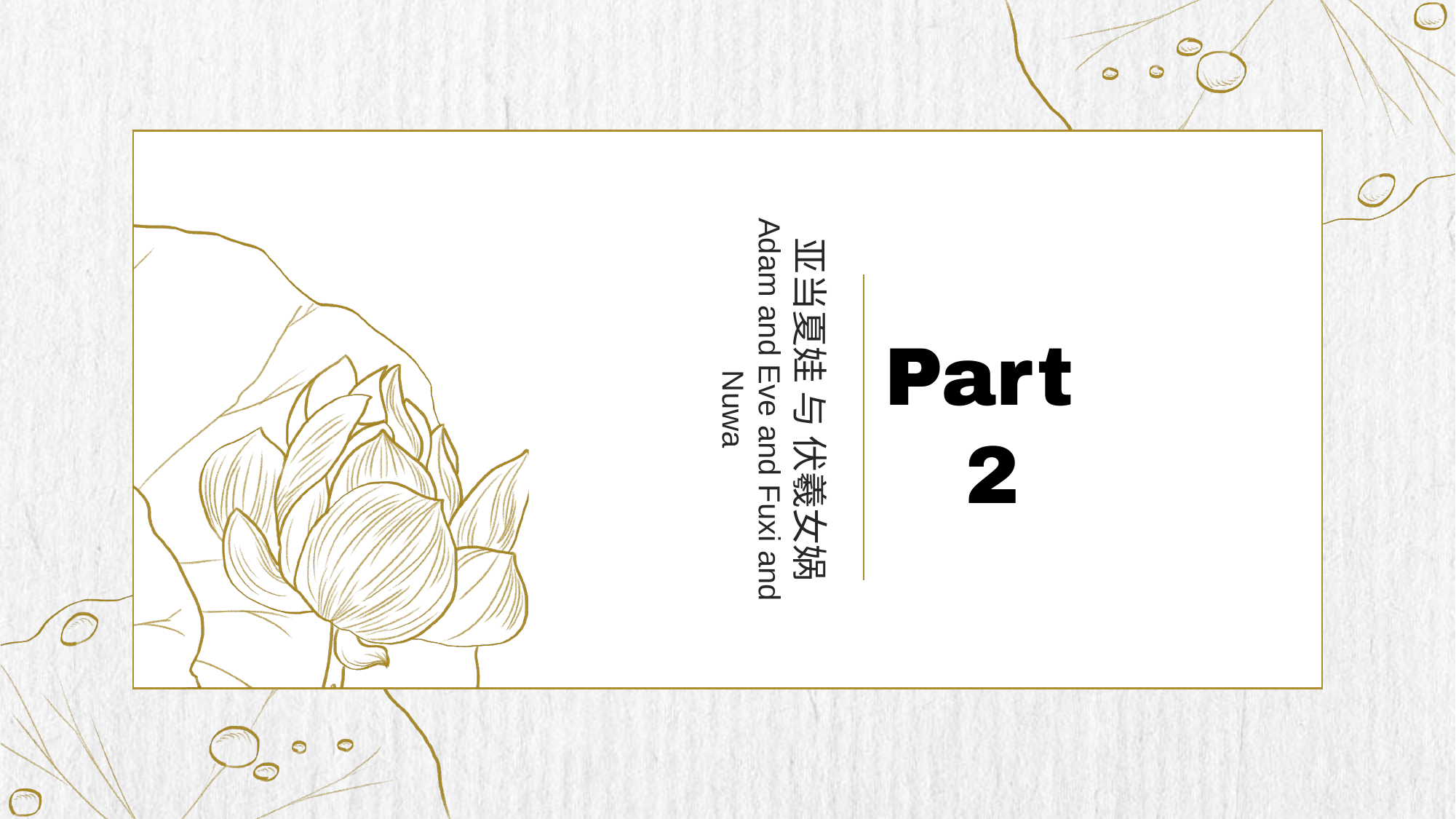

亚当夏娃 与 伏羲女娲
Adam and Eve and Fuxi and Nuwa
Part
 2